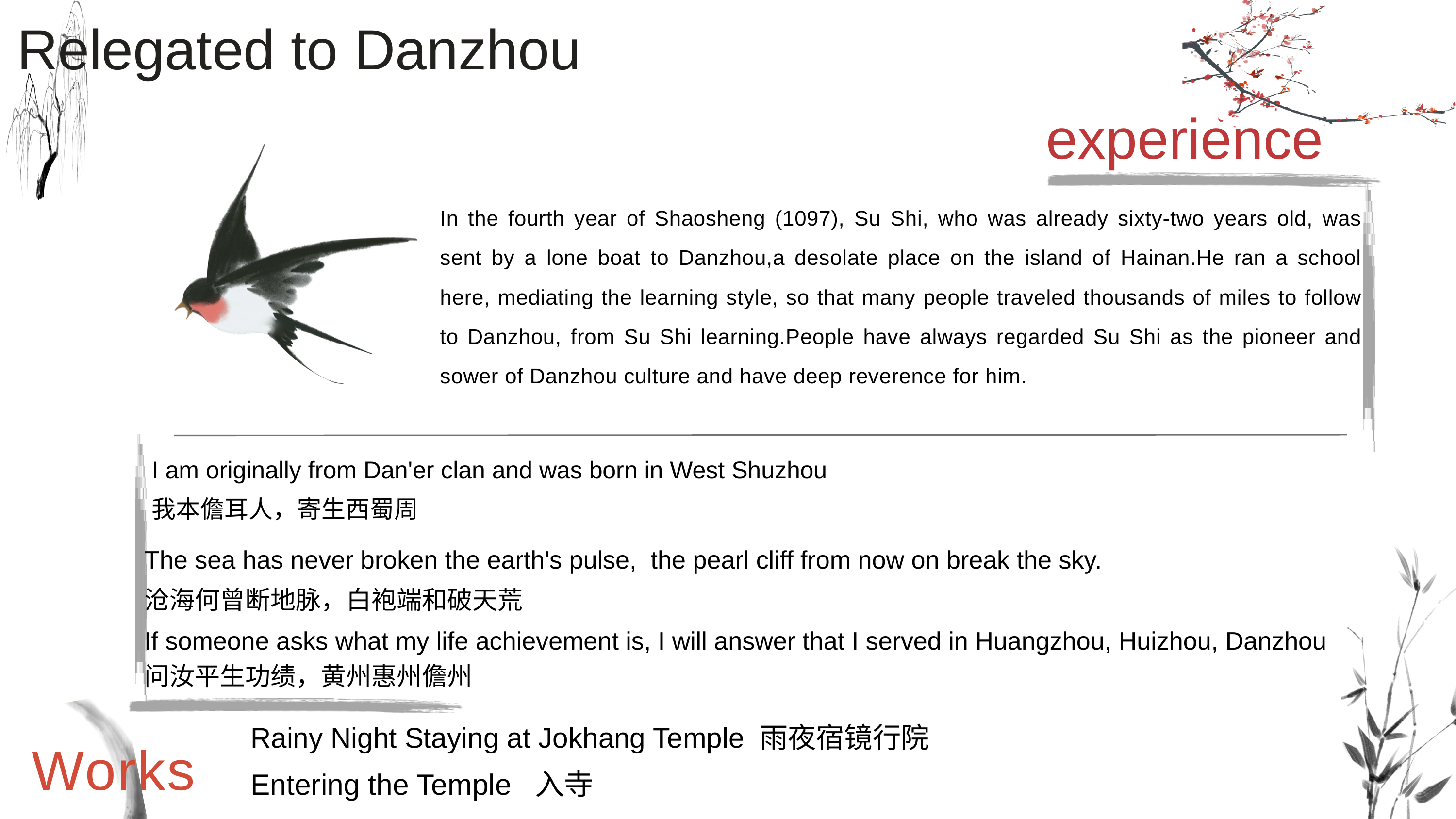

Relegated to Danzhou
experience

In the fourth year of Shaosheng (1097), Su Shi, who was already sixty-two years old, was sent by a lone boat to Danzhou,a desolate place on the island of Hainan.He ran a school here, mediating the learning style, so that many people traveled thousands of miles to follow to Danzhou, from Su Shi learning.People have always regarded Su Shi as the pioneer and sower of Danzhou culture and have deep reverence for him.

I am originally from Dan'er clan and was born in West Shuzhou
我本儋耳人，寄生西蜀周
The sea has never broken the earth's pulse,  the pearl cliff from now on break the sky.
沧海何曾断地脉，白袍端和破天荒
If someone asks what my life achievement is, I will answer that I served in Huangzhou, Huizhou, Danzhou
问汝平生功绩，黄州惠州儋州

Rainy Night Staying at Jokhang Temple 雨夜宿镜行院
Entering the Temple  入寺
Works